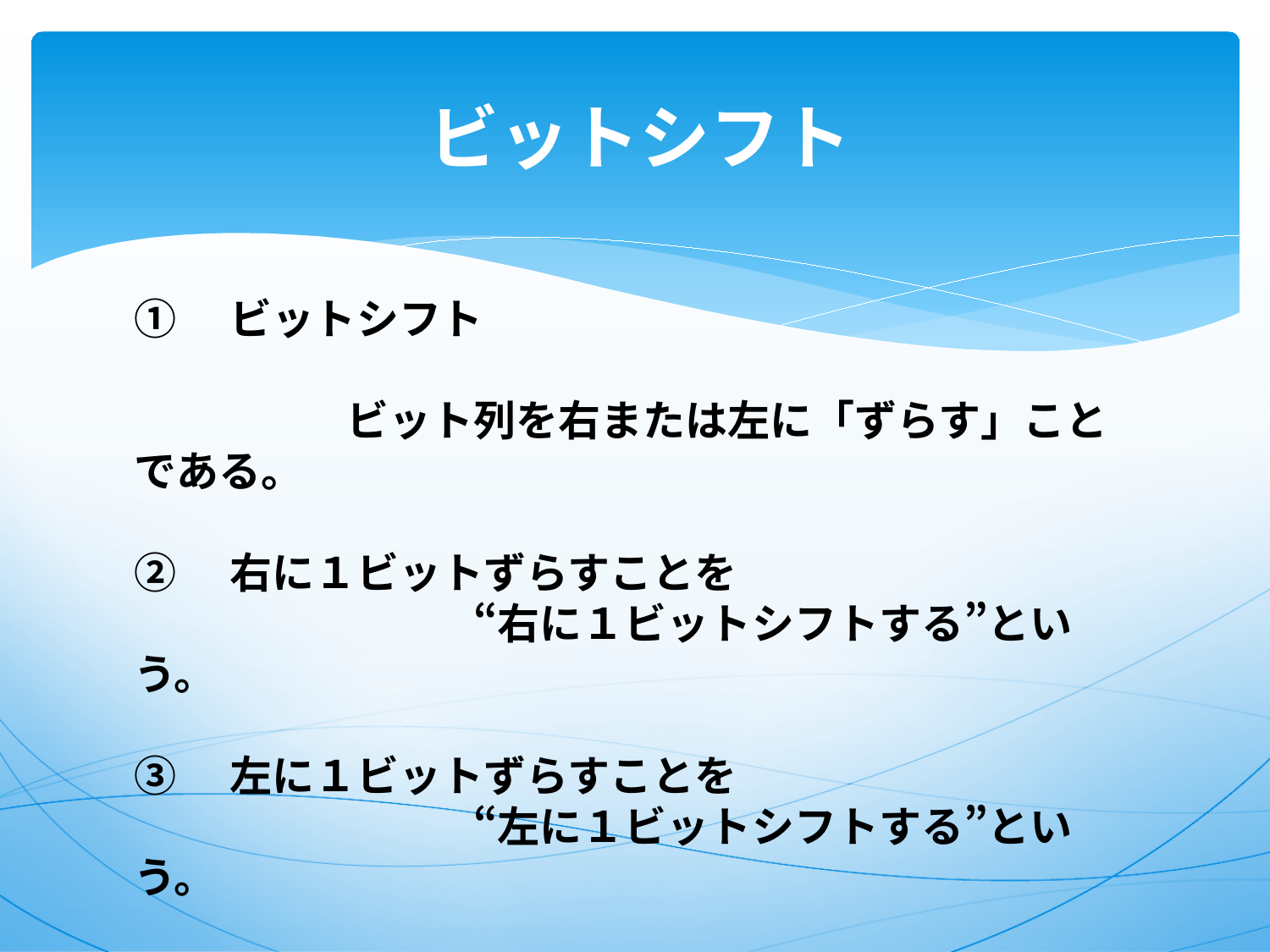

# ビットシフト
①　ビットシフト

　　　　　ビット列を右または左に「ずらす」ことである。

②　右に１ビットずらすことを
　　　　　　　　“右に１ビットシフトする”という。

③　左に１ビットずらすことを
　　　　　　　　“左に１ビットシフトする”という。

④　右や左にシフトアウトしたビットは捨てる。